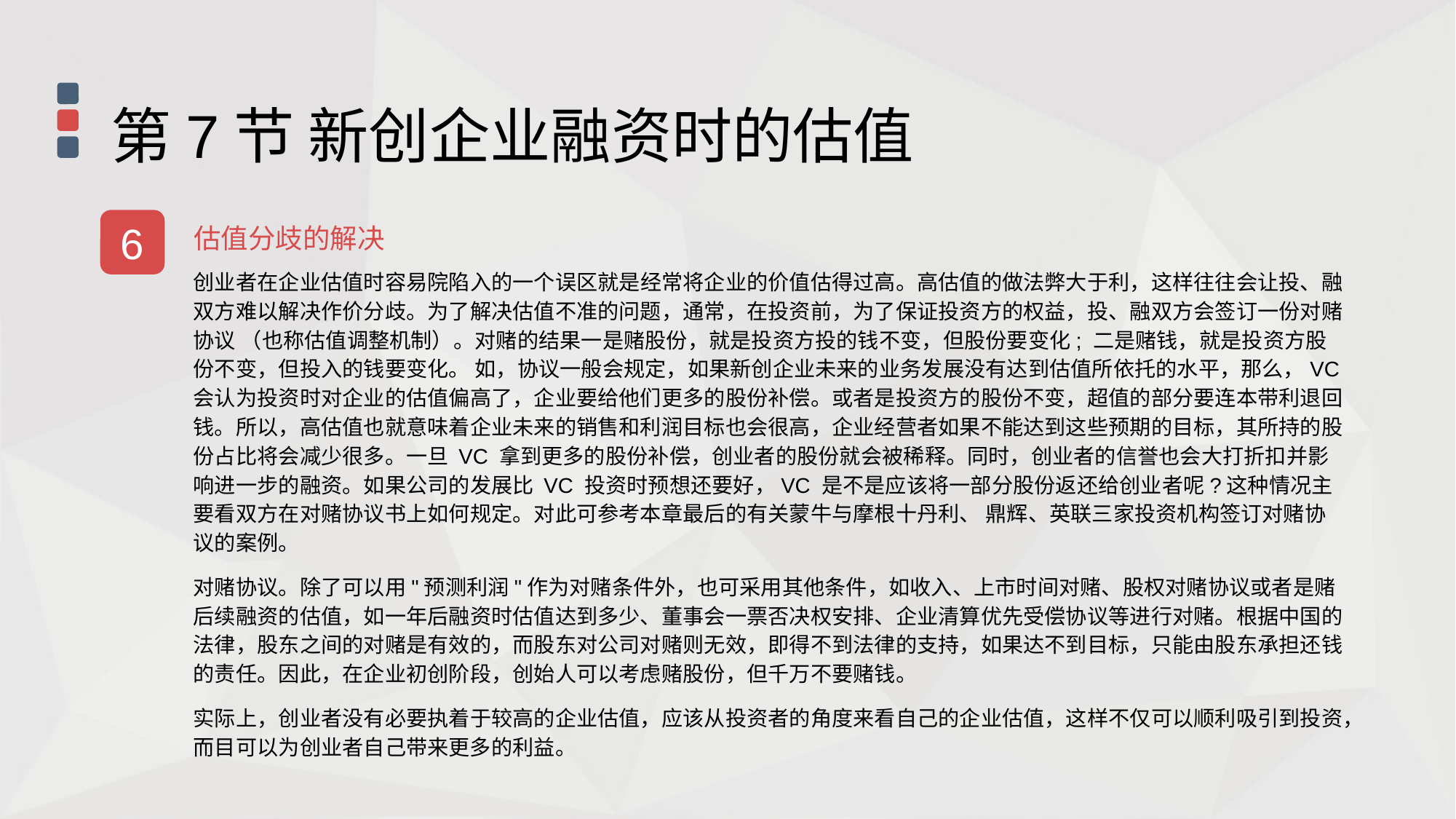

第7节 新创企业融资时的估值
6
估值分歧的解决
创业者在企业估值时容易院陷入的一个误区就是经常将企业的价值估得过高。高估值的做法弊大于利，这样往往会让投、融双方难以解决作价分歧。为了解决估值不准的问题，通常，在投资前，为了保证投资方的权益，投、融双方会签订一份对赌协议 （也称估值调整机制）。对赌的结果一是赌股份，就是投资方投的钱不变，但股份要变化; 二是赌钱，就是投资方股份不变，但投入的钱要变化。 如，协议一般会规定，如果新创企业未来的业务发展没有达到估值所依托的水平，那么，VC 会认为投资时对企业的估值偏高了，企业要给他们更多的股份补偿。或者是投资方的股份不变，超值的部分要连本带利退回钱。所以，高估值也就意味着企业未来的销售和利润目标也会很高，企业经营者如果不能达到这些预期的目标，其所持的股份占比将会减少很多。一旦 VC 拿到更多的股份补偿，创业者的股份就会被稀释。同时，创业者的信誉也会大打折扣并影响进一步的融资。如果公司的发展比 VC 投资时预想还要好，VC 是不是应该将一部分股份返还给创业者呢?这种情况主要看双方在对赌协议书上如何规定。对此可参考本章最后的有关蒙牛与摩根十丹利、 鼎辉、英联三家投资机构签订对赌协议的案例。
对赌协议。除了可以用"预测利润"作为对赌条件外，也可采用其他条件，如收入、上市时间对赌、股权对赌协议或者是赌后续融资的估值，如一年后融资时估值达到多少、董事会一票否决权安排、企业清算优先受偿协议等进行对赌。根据中国的法律，股东之间的对赌是有效的，而股东对公司对赌则无效，即得不到法律的支持，如果达不到目标，只能由股东承担还钱的责任。因此，在企业初创阶段，创始人可以考虑赌股份，但千万不要赌钱。
实际上，创业者没有必要执着于较高的企业估值，应该从投资者的角度来看自己的企业估值，这样不仅可以顺利吸引到投资，而目可以为创业者自己带来更多的利益。